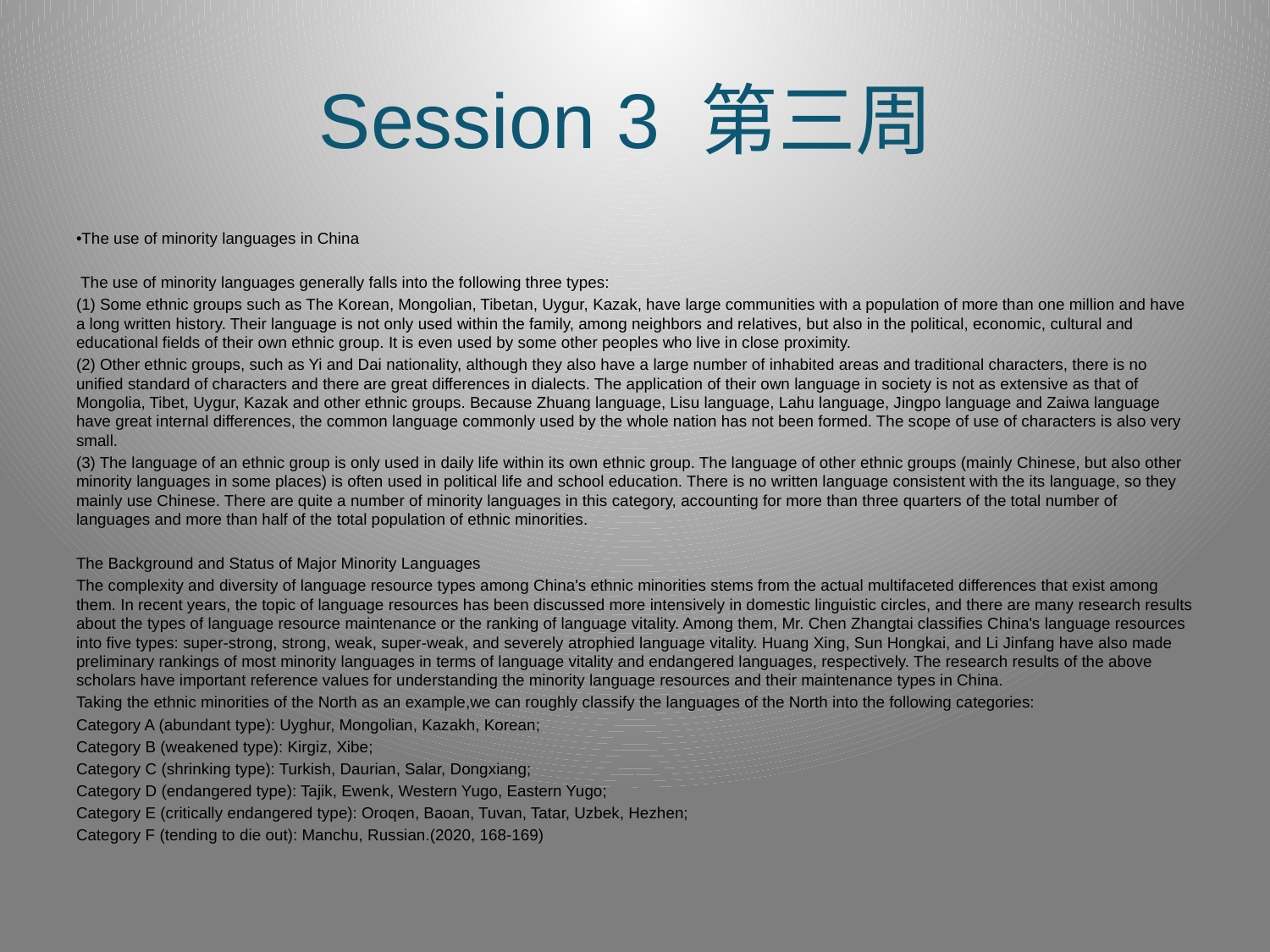

# Session 3 第三周
•The use of minority languages in China

 The use of minority languages generally falls into the following three types:
(1) Some ethnic groups such as The Korean, Mongolian, Tibetan, Uygur, Kazak, have large communities with a population of more than one million and have a long written history. Their language is not only used within the family, among neighbors and relatives, but also in the political, economic, cultural and educational fields of their own ethnic group. It is even used by some other peoples who live in close proximity.
(2) Other ethnic groups, such as Yi and Dai nationality, although they also have a large number of inhabited areas and traditional characters, there is no unified standard of characters and there are great differences in dialects. The application of their own language in society is not as extensive as that of Mongolia, Tibet, Uygur, Kazak and other ethnic groups. Because Zhuang language, Lisu language, Lahu language, Jingpo language and Zaiwa language have great internal differences, the common language commonly used by the whole nation has not been formed. The scope of use of characters is also very small.
(3) The language of an ethnic group is only used in daily life within its own ethnic group. The language of other ethnic groups (mainly Chinese, but also other minority languages in some places) is often used in political life and school education. There is no written language consistent with the its language, so they mainly use Chinese. There are quite a number of minority languages in this category, accounting for more than three quarters of the total number of languages and more than half of the total population of ethnic minorities.

The Background and Status of Major Minority Languages
The complexity and diversity of language resource types among China's ethnic minorities stems from the actual multifaceted differences that exist among them. In recent years, the topic of language resources has been discussed more intensively in domestic linguistic circles, and there are many research results about the types of language resource maintenance or the ranking of language vitality. Among them, Mr. Chen Zhangtai classifies China's language resources into five types: super-strong, strong, weak, super-weak, and severely atrophied language vitality. Huang Xing, Sun Hongkai, and Li Jinfang have also made preliminary rankings of most minority languages in terms of language vitality and endangered languages, respectively. The research results of the above scholars have important reference values for understanding the minority language resources and their maintenance types in China.
Taking the ethnic minorities of the North as an example,we can roughly classify the languages of the North into the following categories:
Category A (abundant type): Uyghur, Mongolian, Kazakh, Korean;
Category B (weakened type): Kirgiz, Xibe;
Category C (shrinking type): Turkish, Daurian, Salar, Dongxiang;
Category D (endangered type): Tajik, Ewenk, Western Yugo, Eastern Yugo;
Category E (critically endangered type): Oroqen, Baoan, Tuvan, Tatar, Uzbek, Hezhen;
Category F (tending to die out): Manchu, Russian.(2020, 168-169)